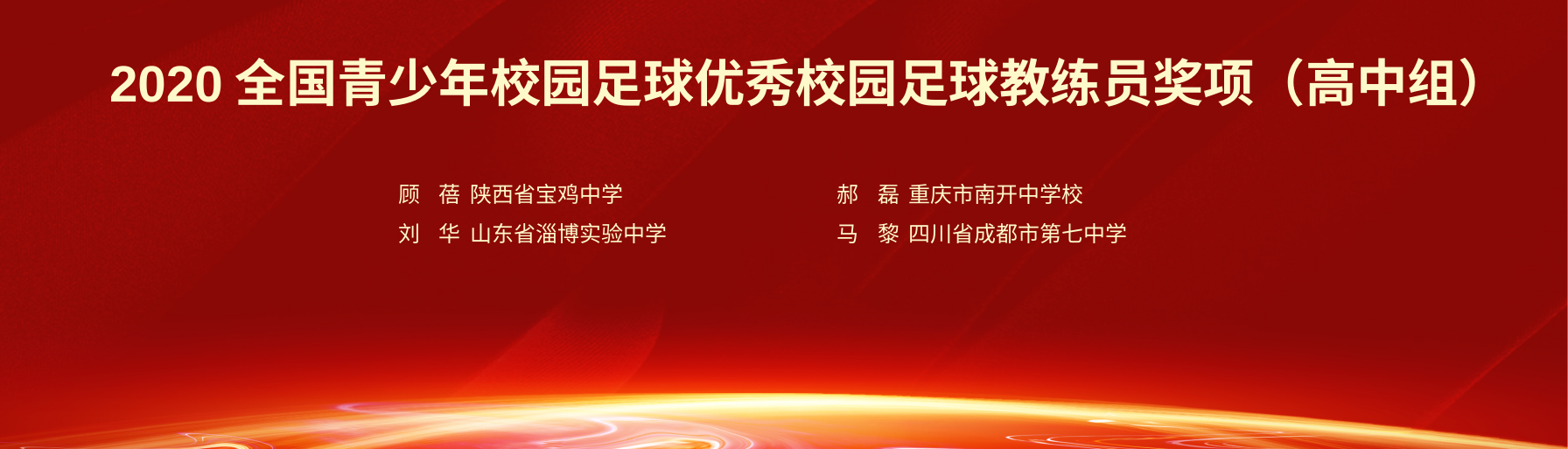

2020全国青少年校园足球优秀校园足球教练员奖项（高中组）
顾    蓓  陕西省宝鸡中学
刘    华  山东省淄博实验中学
郝    磊  重庆市南开中学校
马    黎  四川省成都市第七中学